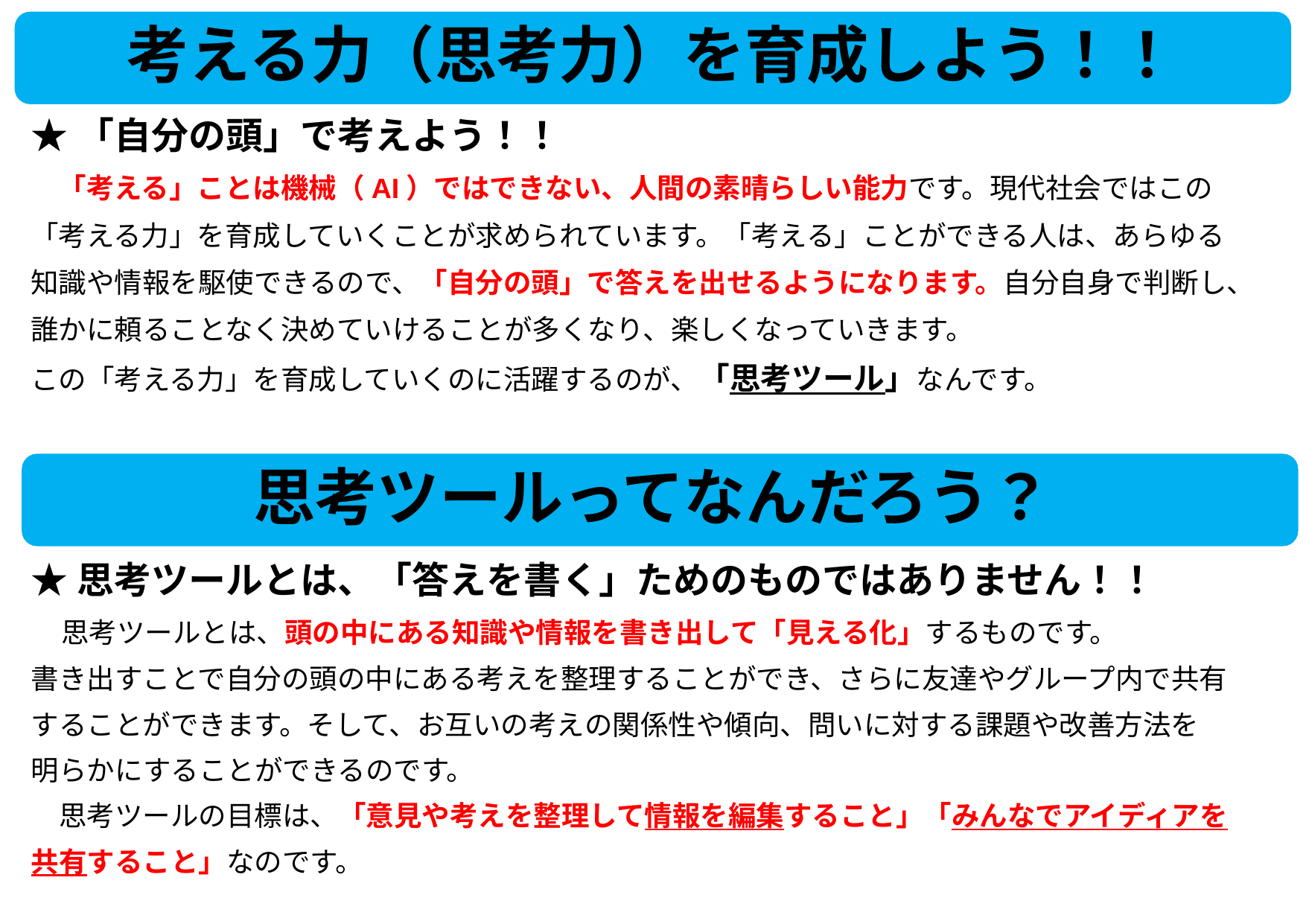

# 考える力（思考力）を育成しよう！！

★「自分の頭」で考えよう！！
　「考える」ことは機械（AI）ではできない、人間の素晴らしい能力です。現代社会ではこの
「考える力」を育成していくことが求められています。「考える」ことができる人は、あらゆる
知識や情報を駆使できるので、「自分の頭」で答えを出せるようになります。自分自身で判断し、
誰かに頼ることなく決めていけることが多くなり、楽しくなっていきます。
この「考える力」を育成していくのに活躍するのが、「思考ツール」なんです。
思考ツールってなんだろう？

★思考ツールとは、「答えを書く」ためのものではありません！！
　思考ツールとは、頭の中にある知識や情報を書き出して「見える化」するものです。
書き出すことで自分の頭の中にある考えを整理することができ、さらに友達やグループ内で共有
することができます。そして、お互いの考えの関係性や傾向、問いに対する課題や改善方法を
明らかにすることができるのです。
　思考ツールの目標は、「意見や考えを整理して情報を編集すること」「みんなでアイディアを
共有すること」なのです。